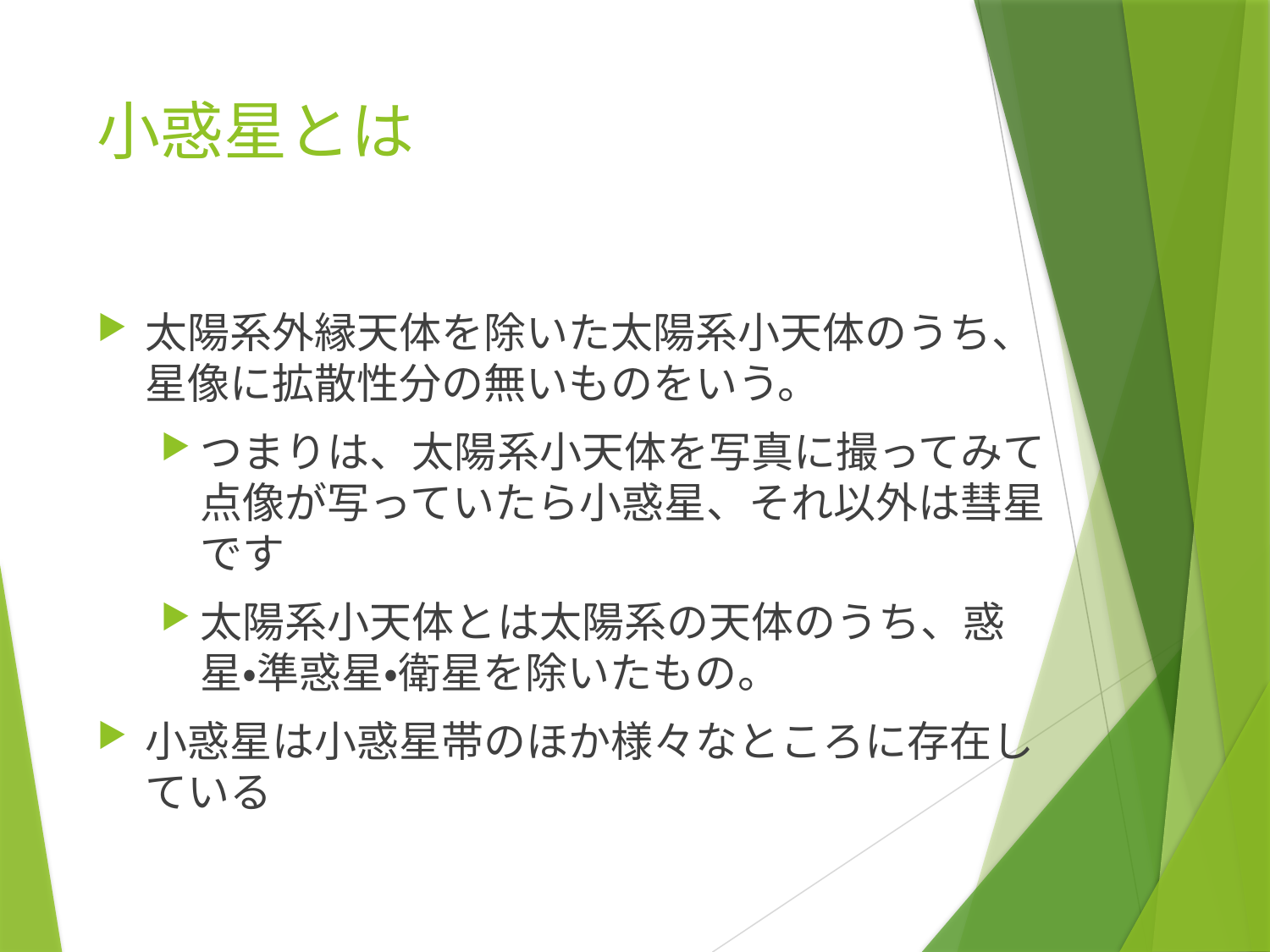

# 小惑星とは
太陽系外縁天体を除いた太陽系小天体のうち、星像に拡散性分の無いものをいう。
つまりは、太陽系小天体を写真に撮ってみて点像が写っていたら小惑星、それ以外は彗星です
太陽系小天体とは太陽系の天体のうち、惑星・準惑星・衛星を除いたもの。
小惑星は小惑星帯のほか様々なところに存在している